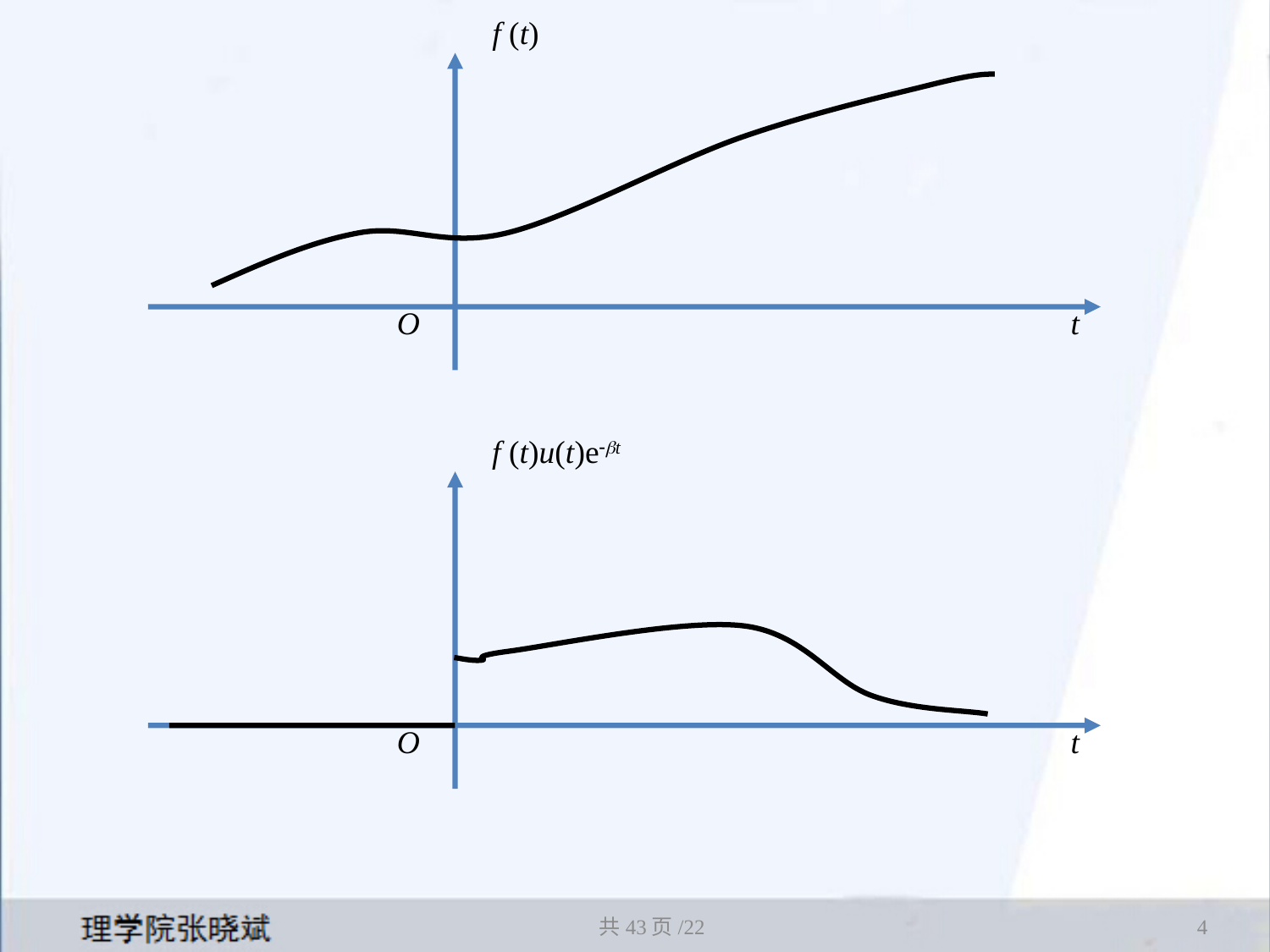

f (t)

O
t

f (t)u(t)e−βt

O
t

共43页/22
4